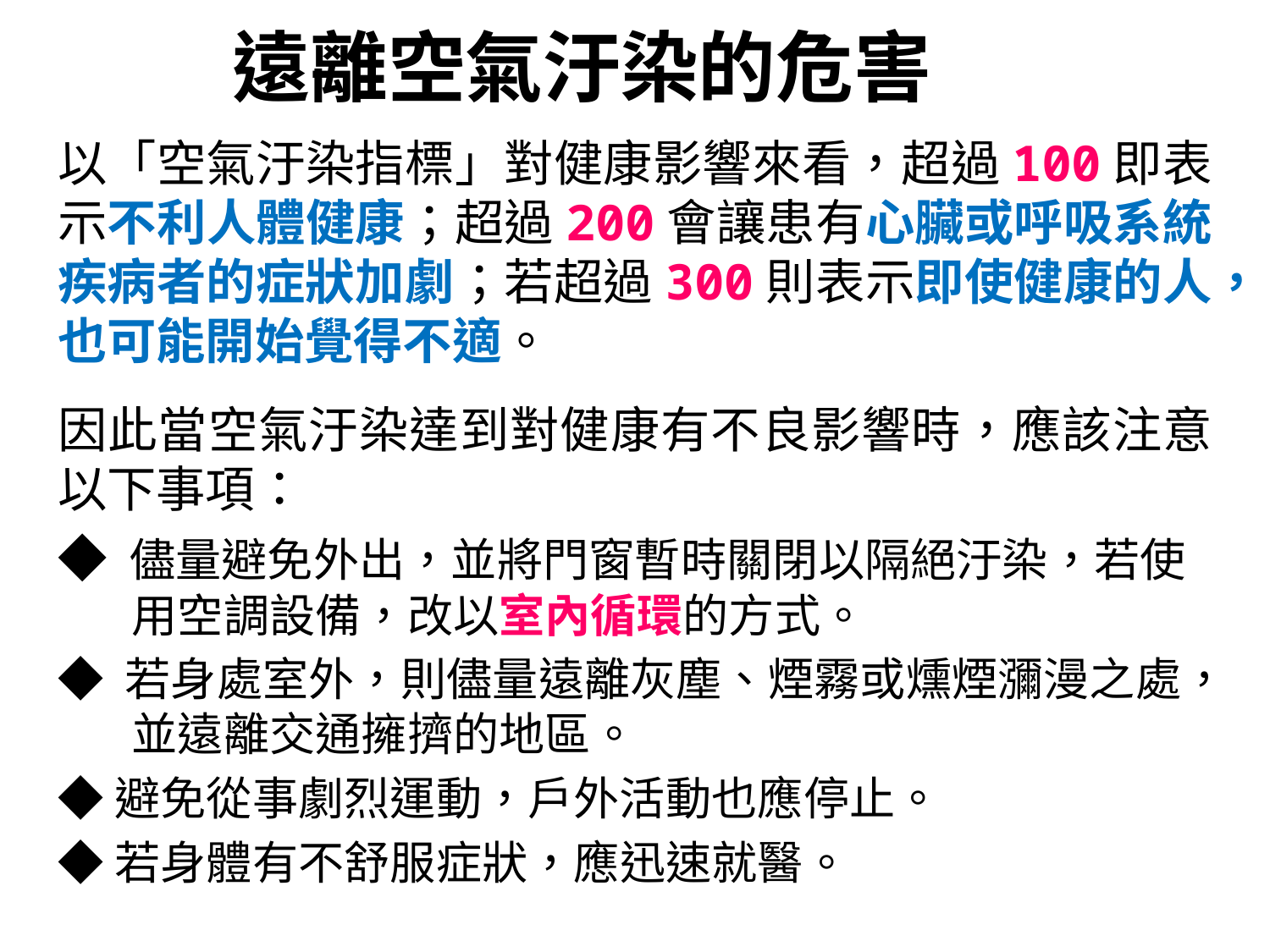

# 遠離空氣汙染的危害
以「空氣汙染指標」對健康影響來看，超過100即表示不利人體健康；超過200會讓患有心臟或呼吸系統疾病者的症狀加劇；若超過300則表示即使健康的人，也可能開始覺得不適。

因此當空氣汙染達到對健康有不良影響時，應該注意以下事項：
◆ 儘量避免外出，並將門窗暫時關閉以隔絕汙染，若使用空調設備，改以室內循環的方式。
◆ 若身處室外，則儘量遠離灰塵、煙霧或燻煙瀰漫之處，並遠離交通擁擠的地區。
◆避免從事劇烈運動，戶外活動也應停止。
◆若身體有不舒服症狀，應迅速就醫。